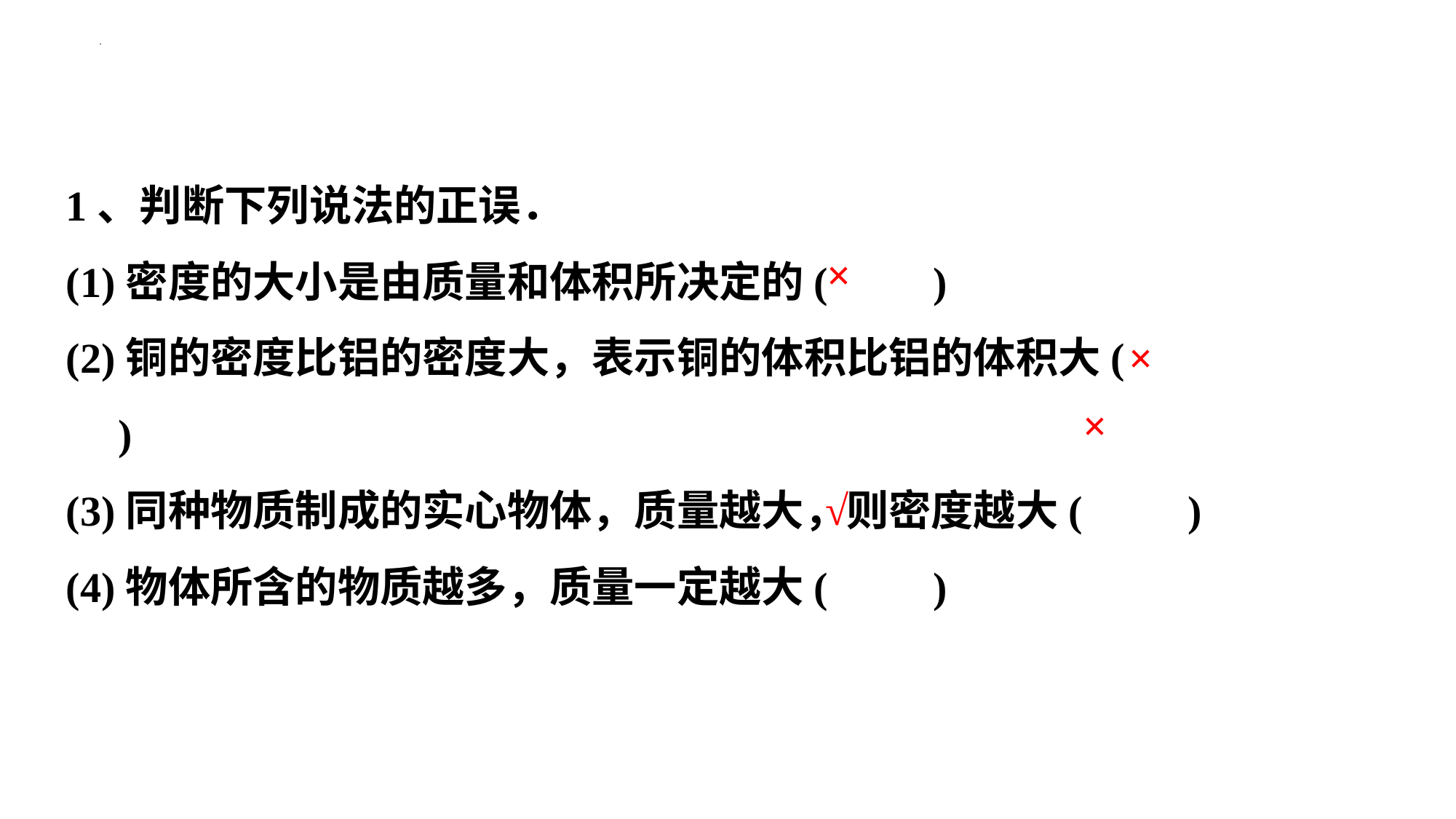

1、判断下列说法的正误．
(1)密度的大小是由质量和体积所决定的(　　)
(2)铜的密度比铝的密度大，表示铜的体积比铝的体积大(　　)
(3)同种物质制成的实心物体，质量越大，则密度越大(　　)
(4)物体所含的物质越多，质量一定越大(　　)
×
×
×
√